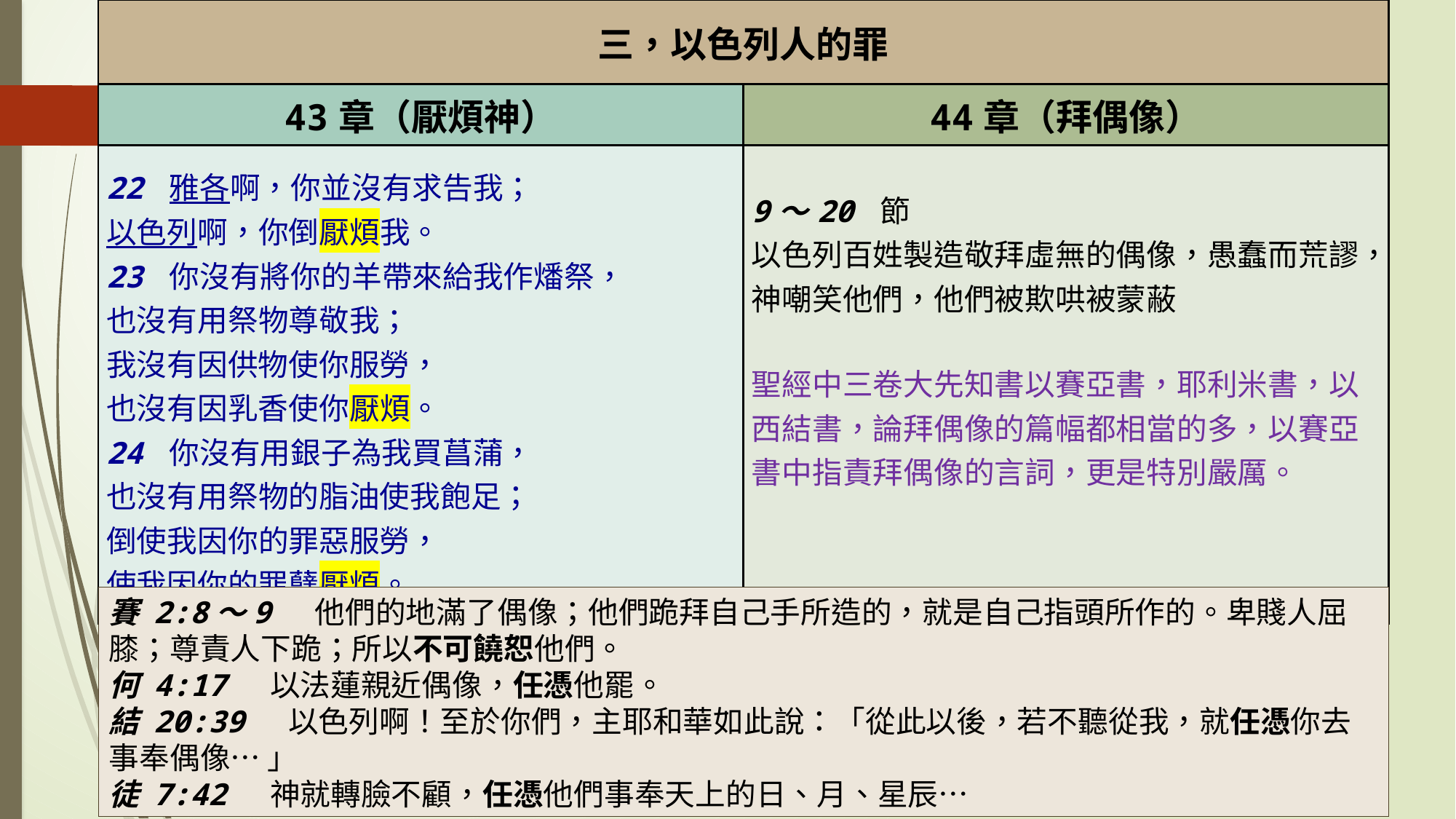

| 三，以色列人的罪 |  |
| --- | --- |
| 43章（厭煩神） | 44章（拜偶像） |
| 22 雅各啊，你並沒有求告我； 以色列啊，你倒厭煩我。 23 你沒有將你的羊帶來給我作燔祭， 也沒有用祭物尊敬我； 我沒有因供物使你服勞， 也沒有因乳香使你厭煩。 24 你沒有用銀子為我買菖蒲， 也沒有用祭物的脂油使我飽足； 倒使我因你的罪惡服勞， 使我因你的罪孽厭煩。 | 9～20 節 以色列百姓製造敬拜虛無的偶像，愚蠢而荒謬，神嘲笑他們，他們被欺哄被蒙蔽   聖經中三卷大先知書以賽亞書，耶利米書，以西結書，論拜偶像的篇幅都相當的多，以賽亞書中指責拜偶像的言詞，更是特別嚴厲。 |
賽 2:8～9  他們的地滿了偶像；他們跪拜自己手所造的，就是自己指頭所作的。卑賤人屈膝；尊責人下跪；所以不可饒恕他們。
何 4:17  以法蓮親近偶像，任憑他罷。
結 20:39  以色列啊！至於你們，主耶和華如此說：「從此以後，若不聽從我，就任憑你去事奉偶像… 」
徒 7:42  神就轉臉不顧，任憑他們事奉天上的日、月、星辰…